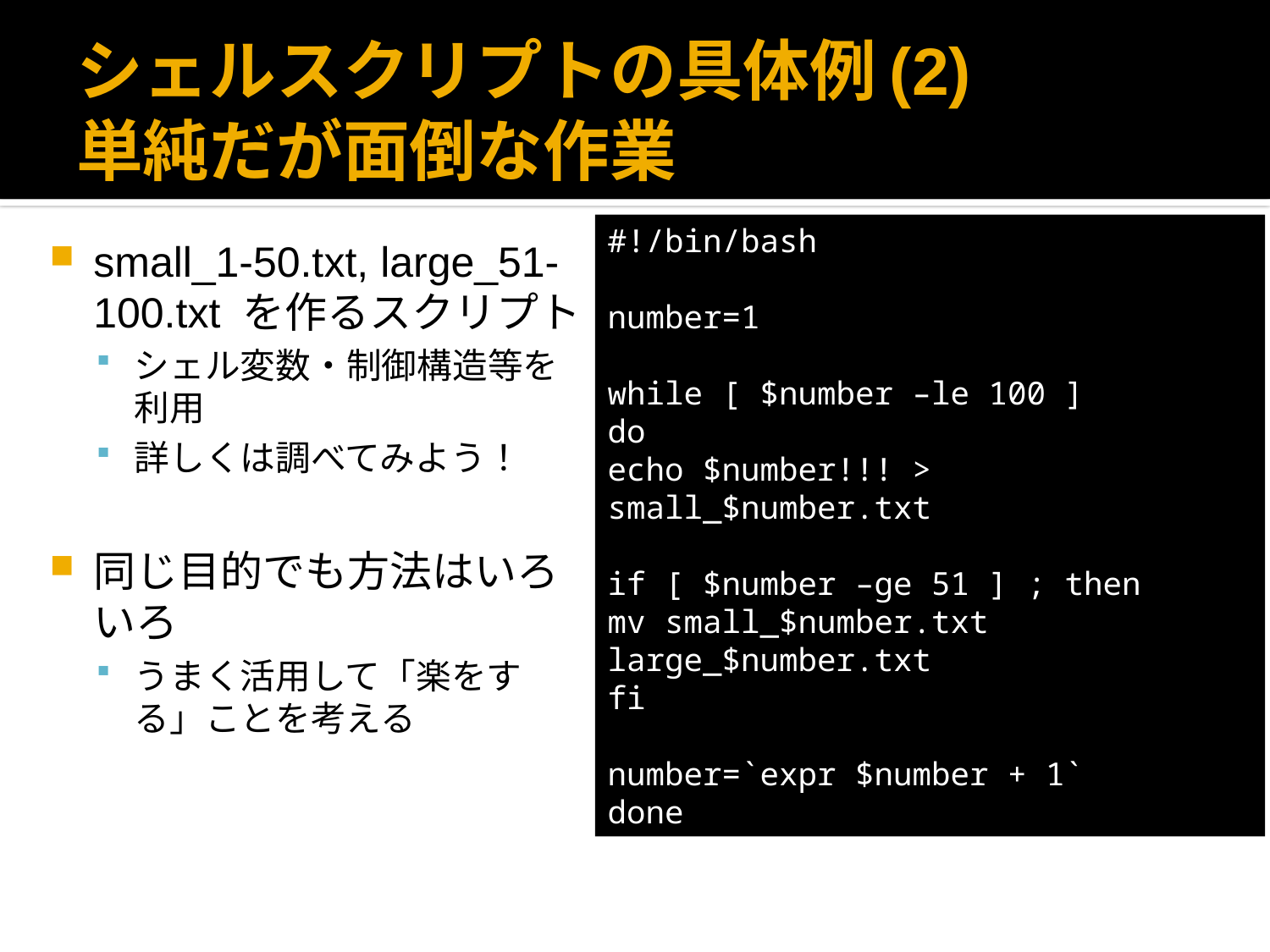

# シェルスクリプトの具体例(2) 単純だが面倒な作業
#!/bin/bash

number=1

while [ $number –le 100 ]
do
echo $number!!! > small_$number.txt

if [ $number –ge 51 ] ; then
mv small_$number.txt large_$number.txt
fi

number=`expr $number + 1`
done
small_1-50.txt, large_51-100.txt を作るスクリプト
シェル変数・制御構造等を利用
詳しくは調べてみよう！

同じ目的でも方法はいろいろ
うまく活用して「楽をする」ことを考える